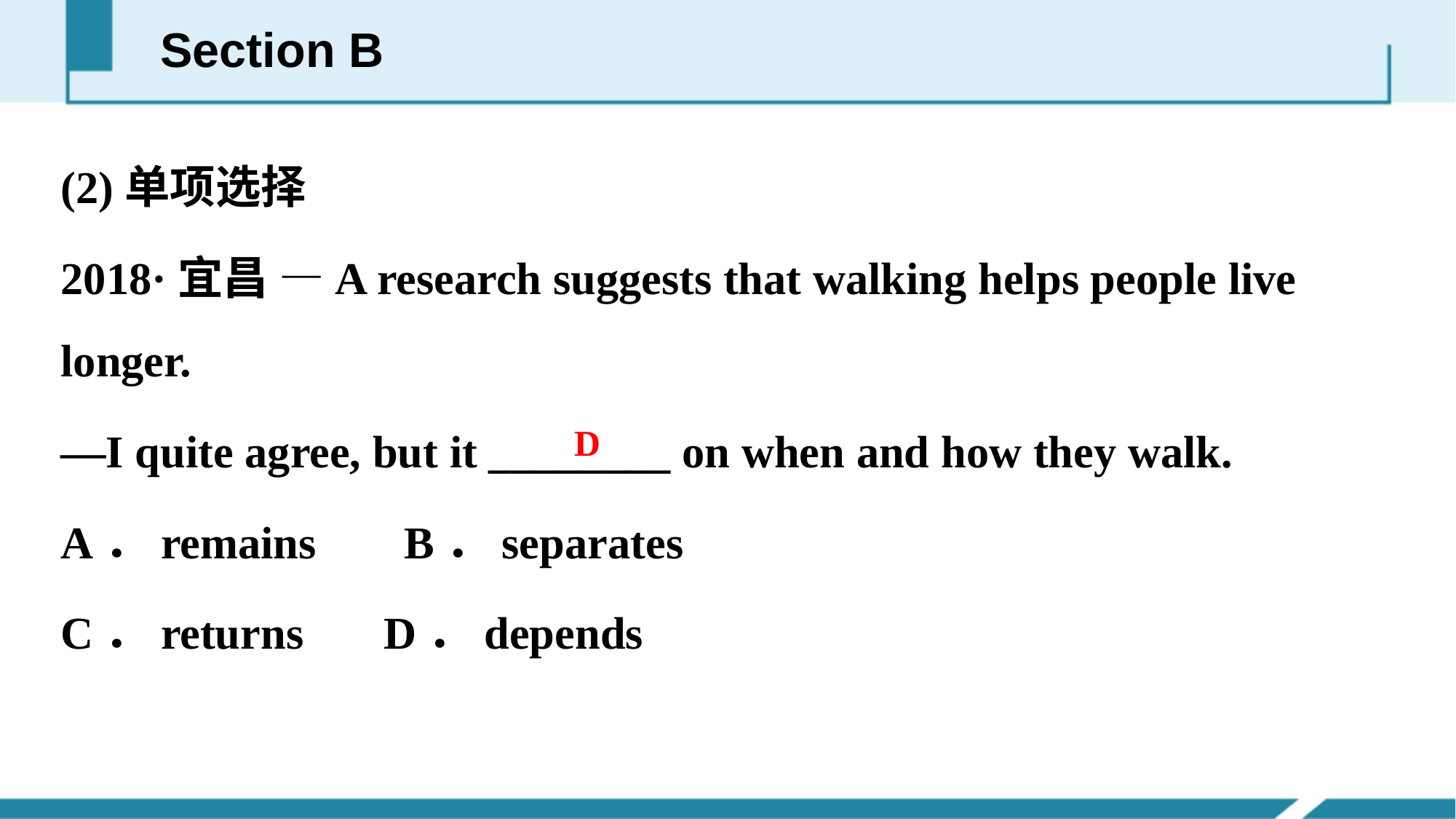

Section B
(2)单项选择
2018·宜昌 —A research suggests that walking helps people live longer.
—I quite agree, but it ________ on when and how they walk.
A．remains　  B．separates
C．returns       D．depends
D